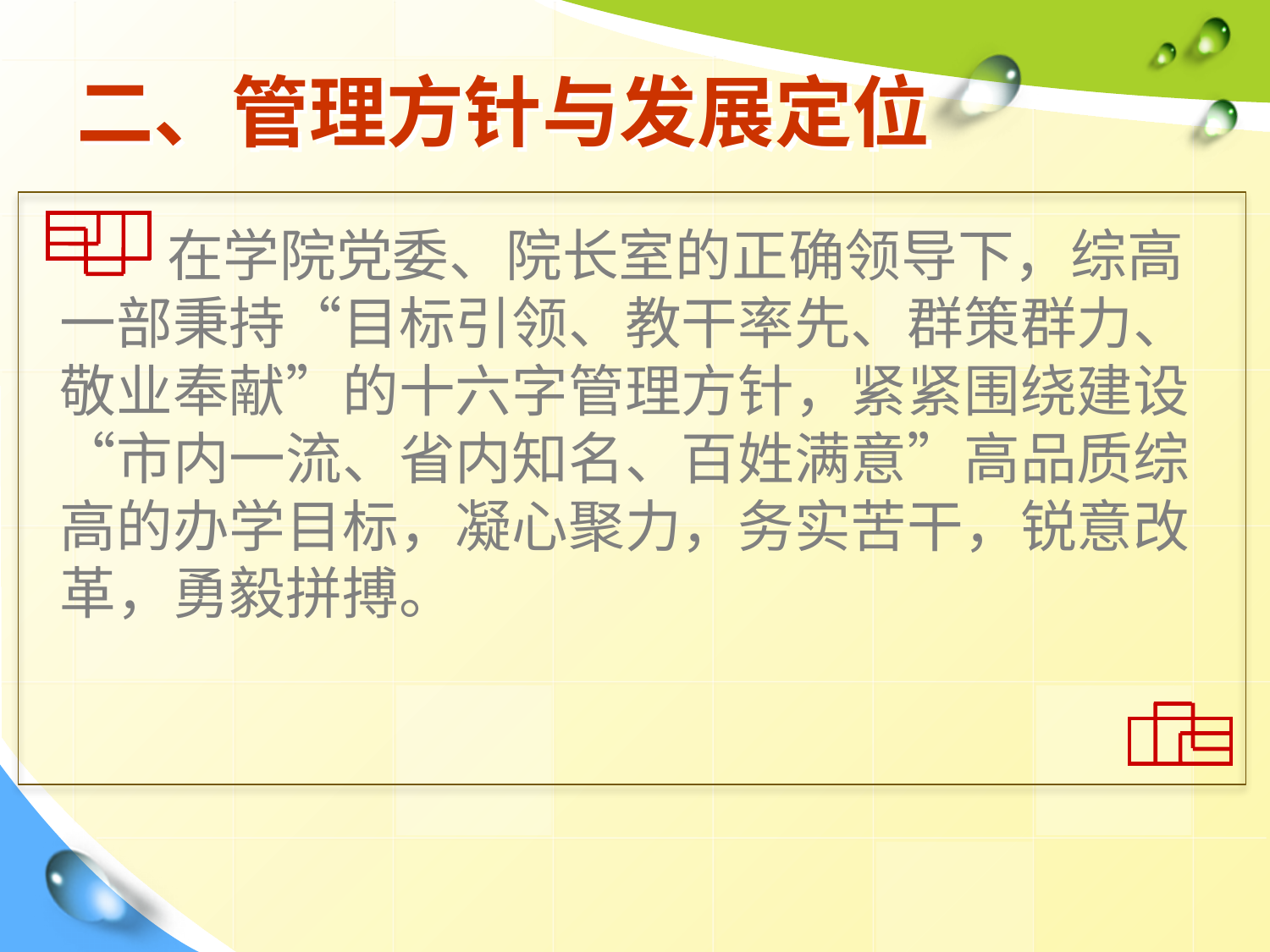

# 二、管理方针与发展定位

  在学院党委、院长室的正确领导下，综高一部秉持“目标引领、教干率先、群策群力、敬业奉献”的十六字管理方针，紧紧围绕建设“市内一流、省内知名、百姓满意”高品质综高的办学目标，凝心聚力，务实苦干，锐意改革，勇毅拼搏。